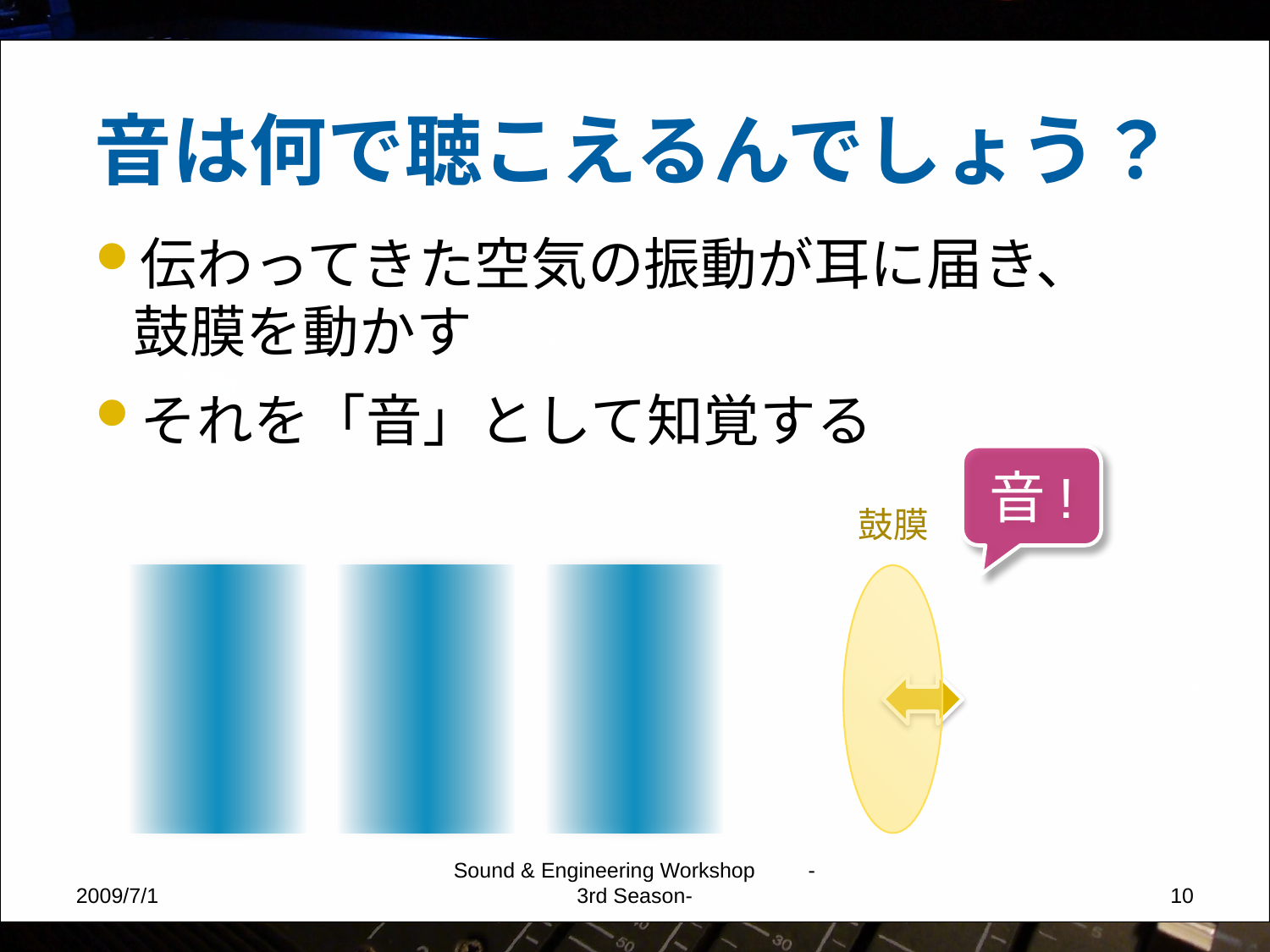

# 音は何で聴こえるんでしょう？
伝わってきた空気の振動が耳に届き、
鼓膜を動かす
それを「音」として知覚する
音!
鼓膜

2009/7/1
Sound & Engineering Workshop         -3rd Season-
10